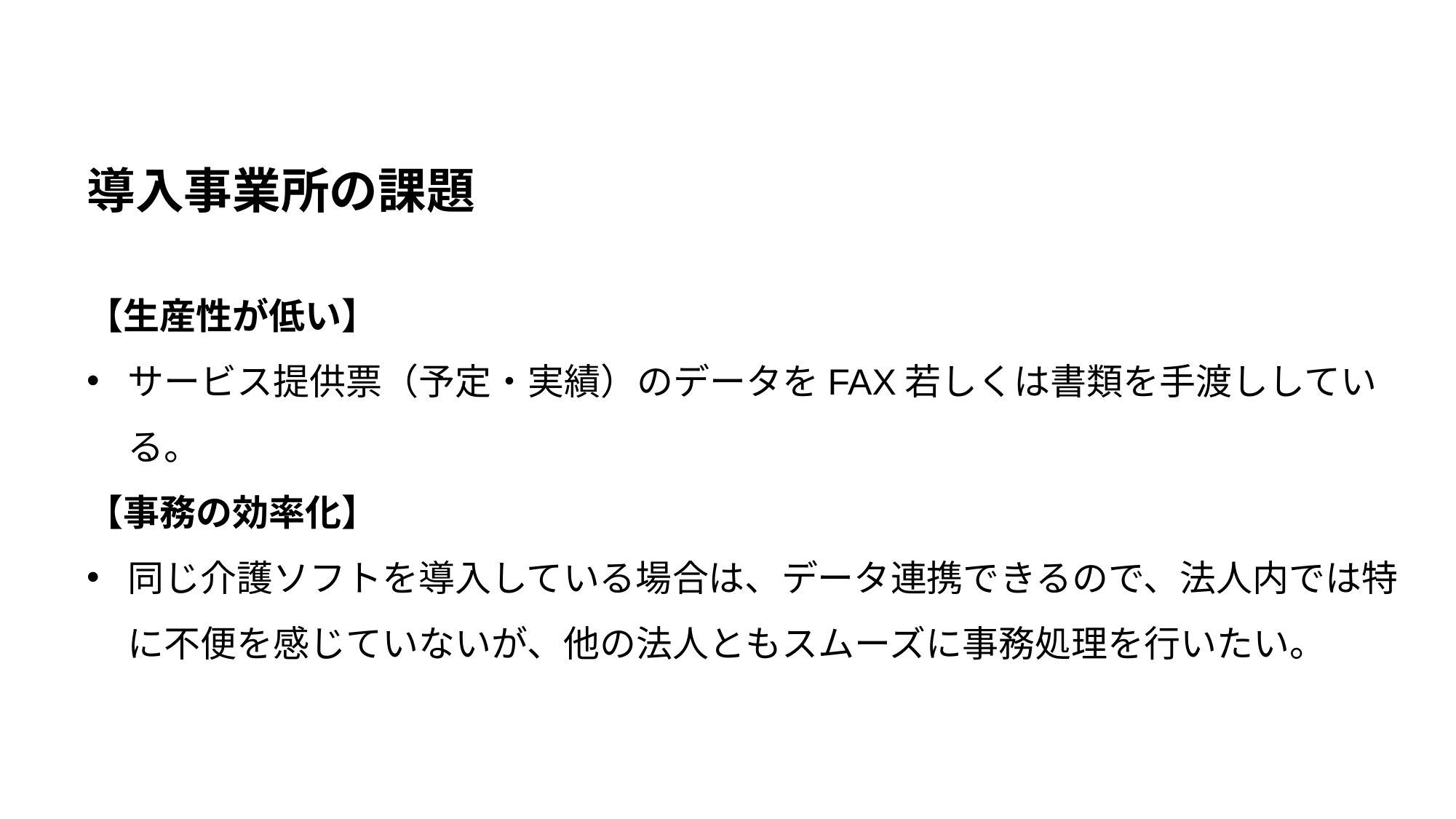

# 導入事業所の課題
【生産性が低い】
サービス提供票（予定・実績）のデータをFAX若しくは書類を手渡ししている。
【事務の効率化】
同じ介護ソフトを導入している場合は、データ連携できるので、法人内では特に不便を感じていないが、他の法人ともスムーズに事務処理を行いたい。